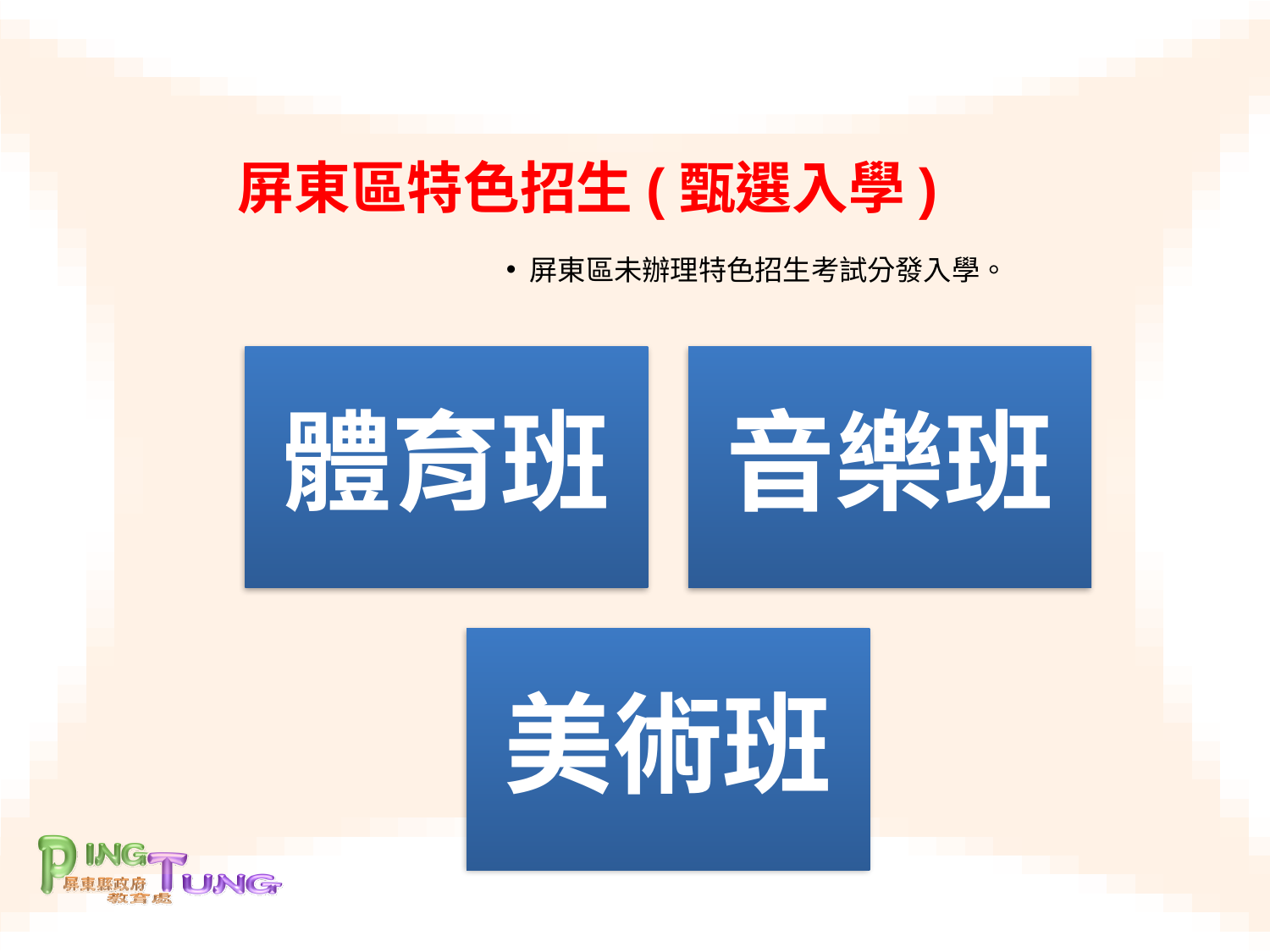

屏東區特色招生(甄選入學)
屏東區未辦理特色招生考試分發入學。

體育班

音樂班

美術班